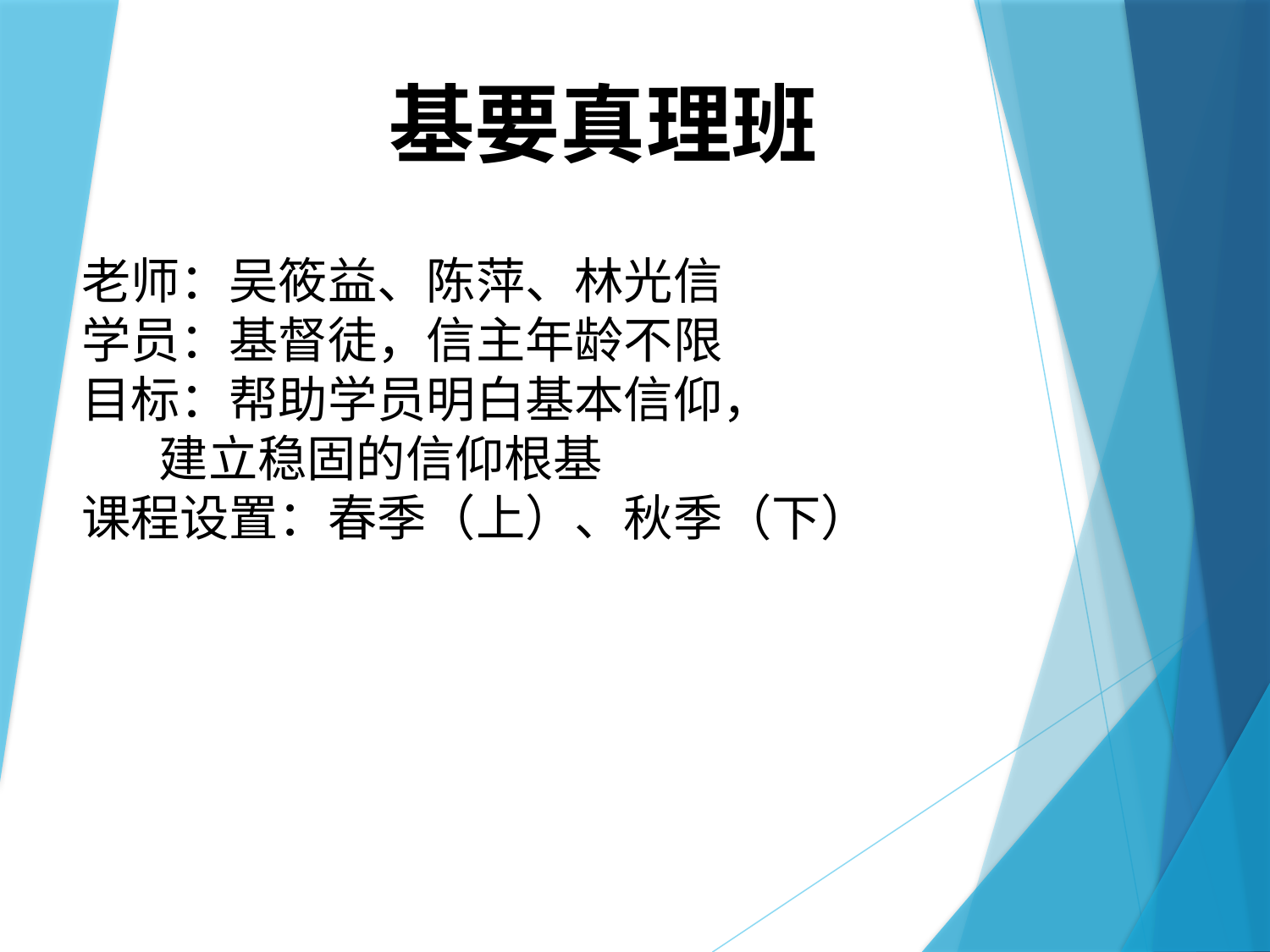

# 基要真理班
老师：吴筱益、陈萍、林光信
学员：基督徒，信主年龄不限
目标：帮助学员明白基本信仰，
      建立稳固的信仰根基
课程设置：春季（上）、秋季（下）